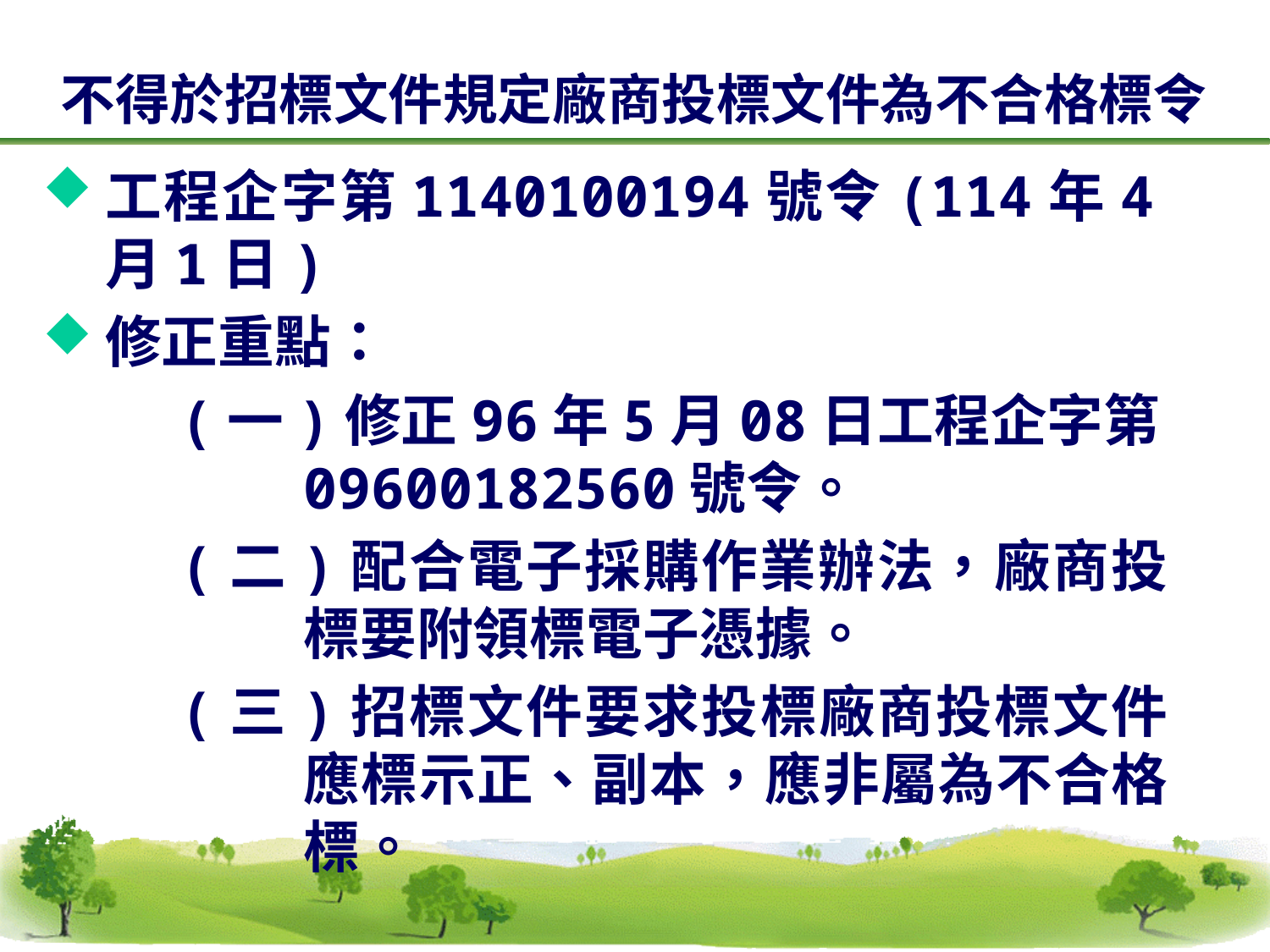

不得於招標文件規定廠商投標文件為不合格標令
工程企字第1140100194號令(114年4月1日)
修正重點：
(一)修正96年5月08日工程企字第09600182560號令。
(二)配合電子採購作業辦法，廠商投標要附領標電子憑據。
(三)招標文件要求投標廠商投標文件應標示正、副本，應非屬為不合格標。